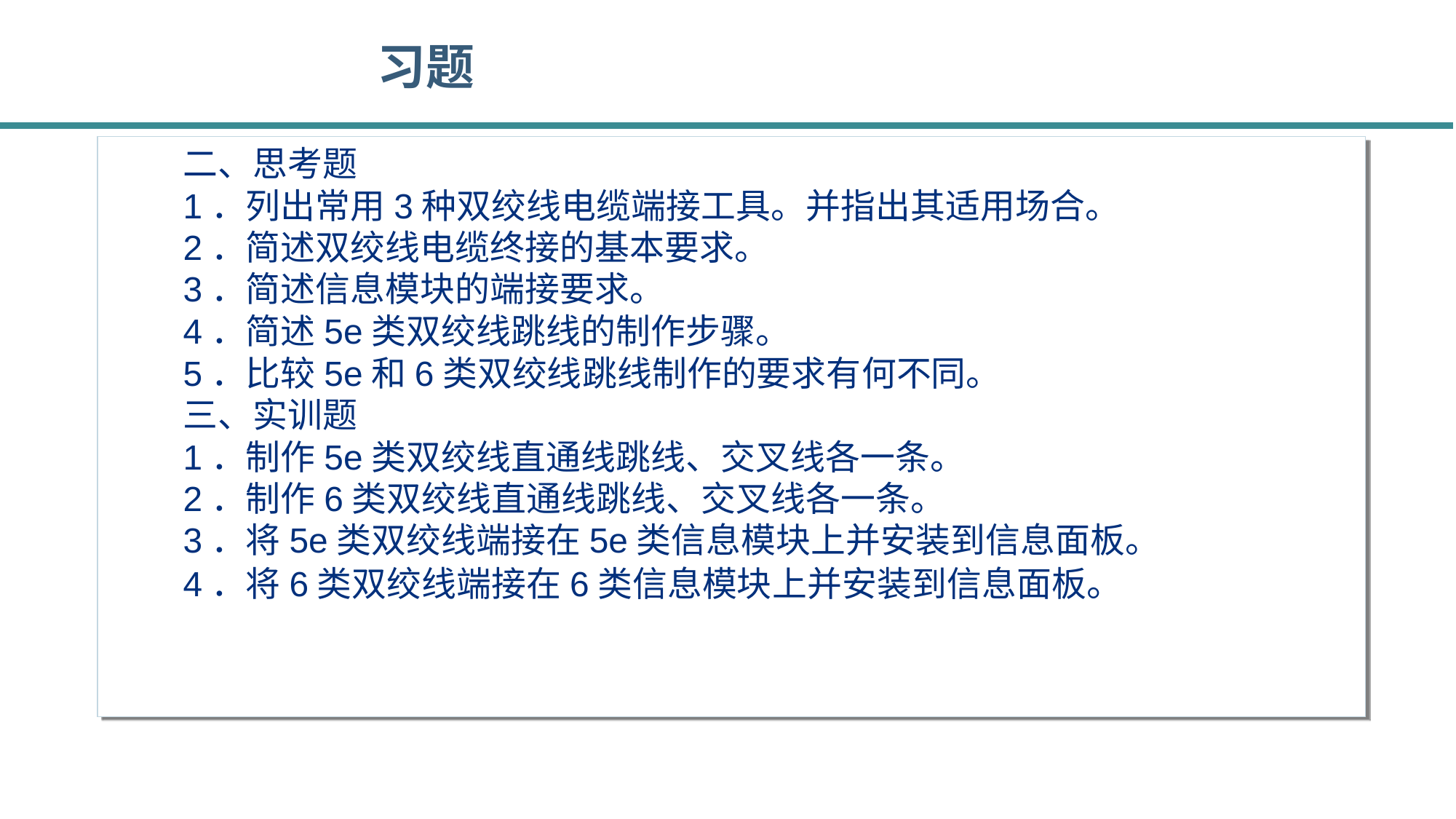

习题
二、思考题
1．列出常用3种双绞线电缆端接工具。并指出其适用场合。
2．简述双绞线电缆终接的基本要求。
3．简述信息模块的端接要求。
4．简述5e类双绞线跳线的制作步骤。
5．比较5e和6类双绞线跳线制作的要求有何不同。
三、实训题
1．制作5e类双绞线直通线跳线、交叉线各一条。
2．制作6类双绞线直通线跳线、交叉线各一条。
3．将5e类双绞线端接在5e类信息模块上并安装到信息面板。
4．将6类双绞线端接在6类信息模块上并安装到信息面板。